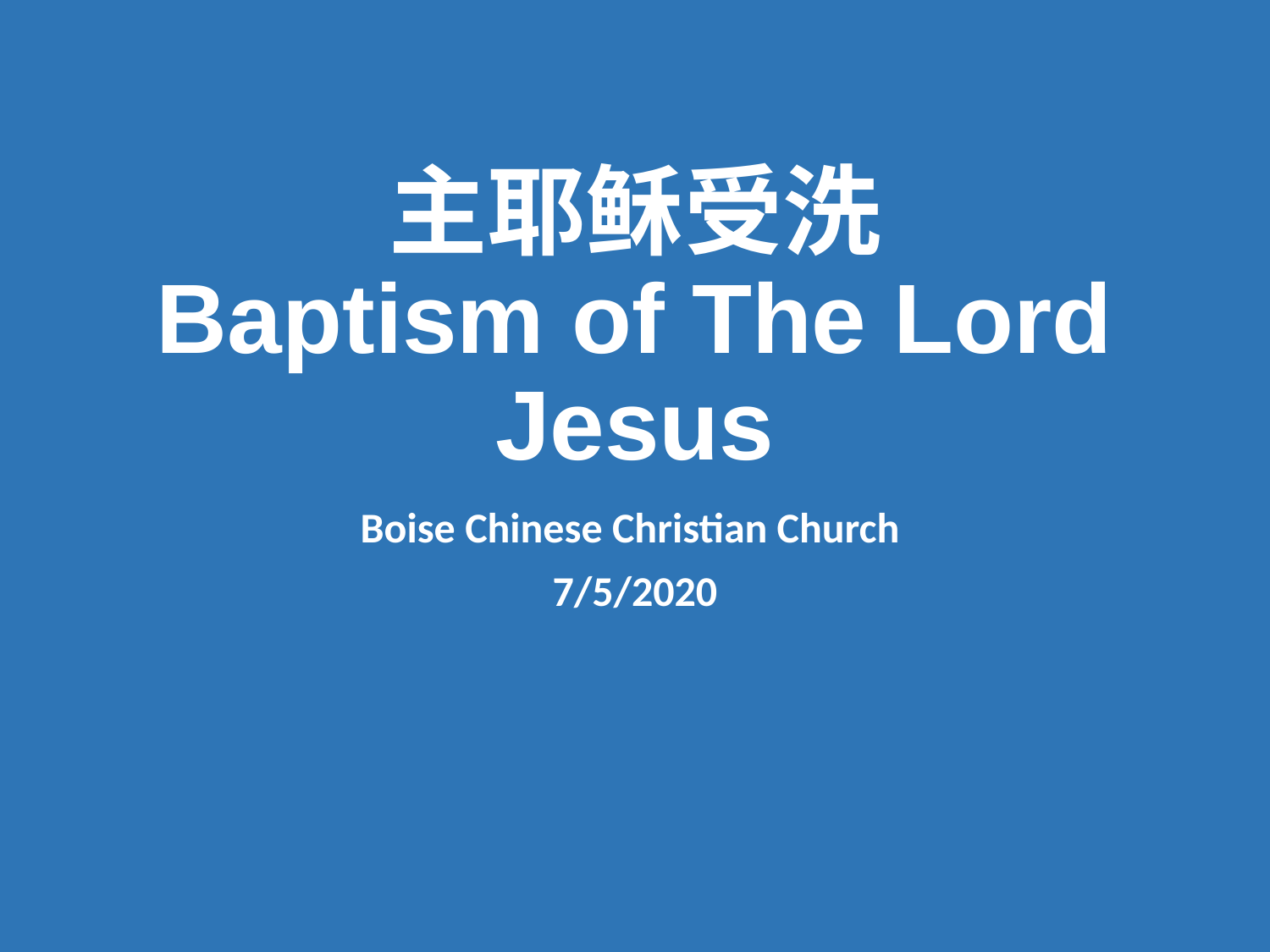

# 主耶稣受洗 Baptism of The Lord Jesus
Boise Chinese Christian Church
7/5/2020